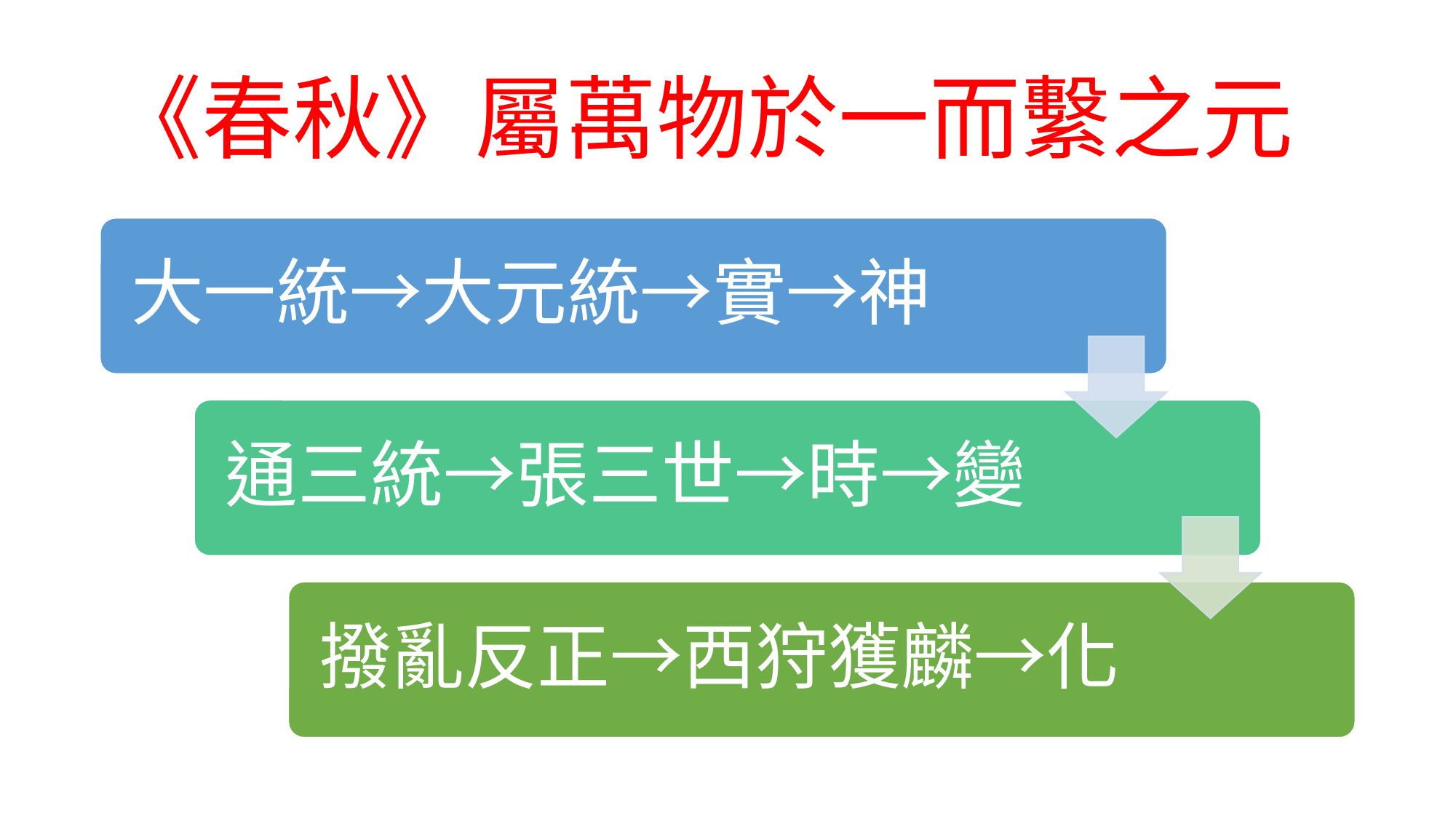

# 《春秋》屬萬物於一而繫之元
大一統→大元統→實→神
通三統→張三世→時→變
撥亂反正→西狩獲麟→化